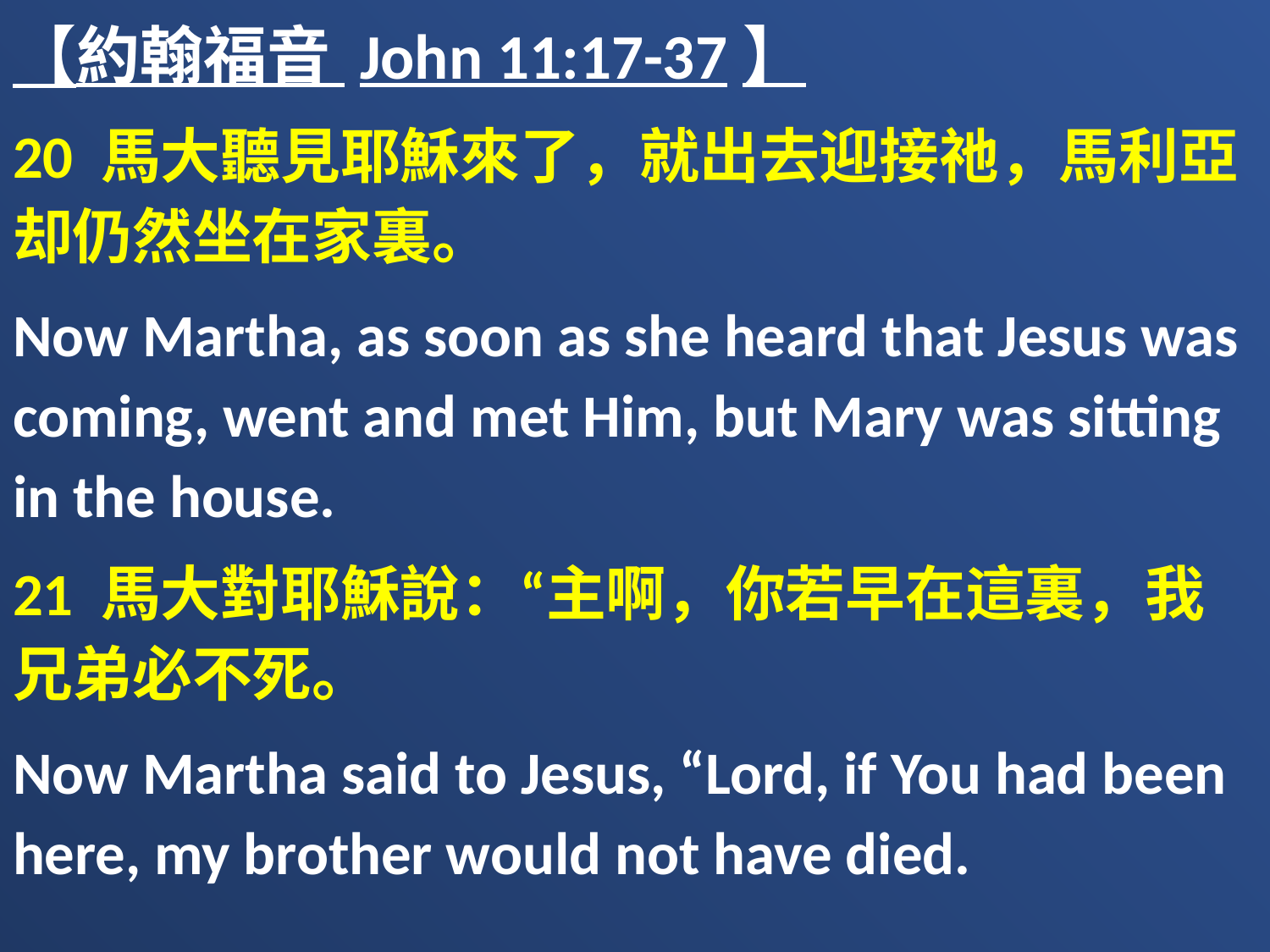

【約翰福音 John 11:17-37】
20 馬大聽見耶穌來了，就出去迎接祂，馬利亞却仍然坐在家裏。
Now Martha, as soon as she heard that Jesus was coming, went and met Him, but Mary was sitting in the house.
21 馬大對耶穌說：“主啊，你若早在這裏，我兄弟必不死。
Now Martha said to Jesus, “Lord, if You had been here, my brother would not have died.